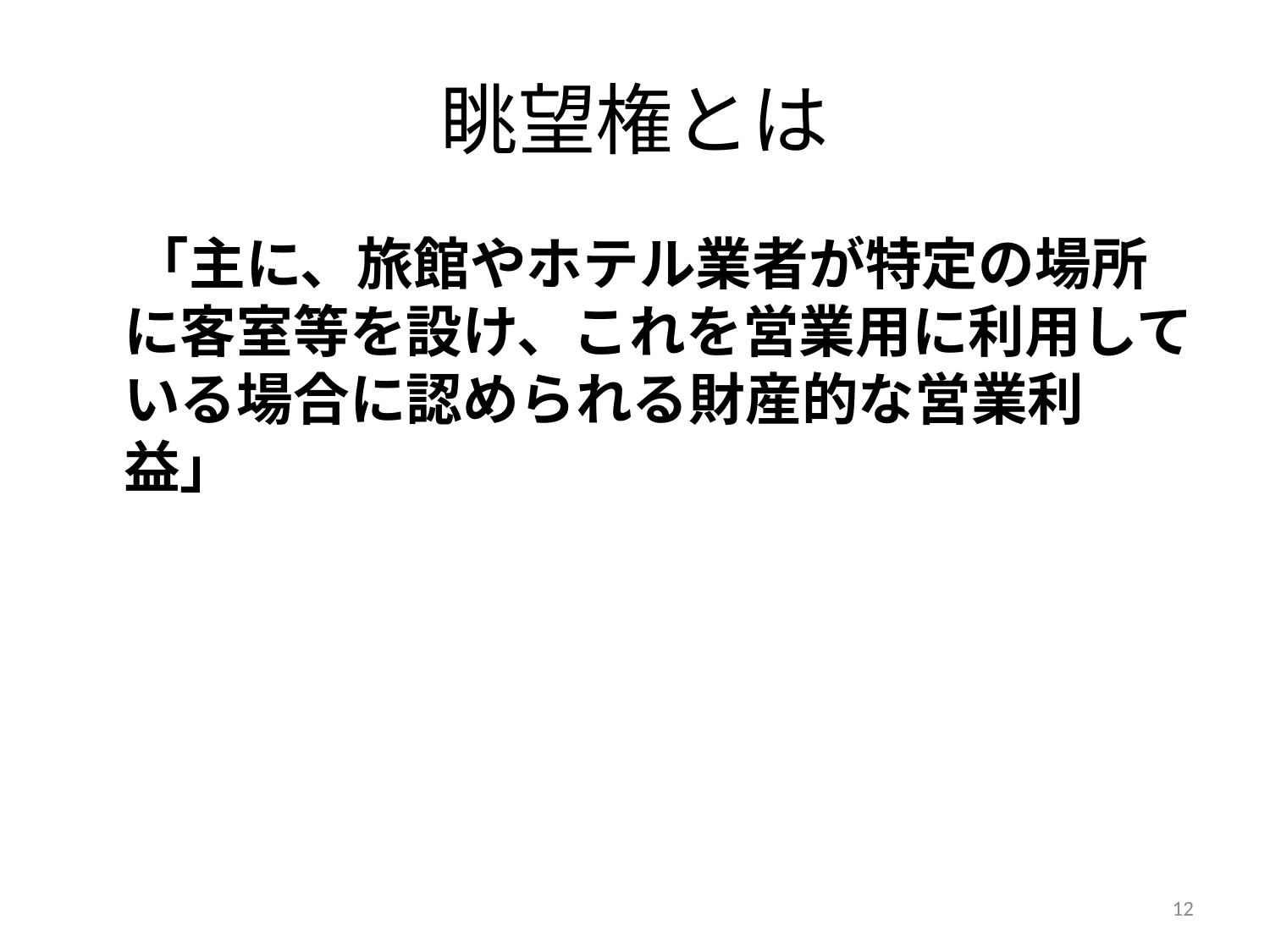

# 眺望権とは
　「主に、旅館やホテル業者が特定の場所に客室等を設け、これを営業用に利用している場合に認められる財産的な営業利益」

12